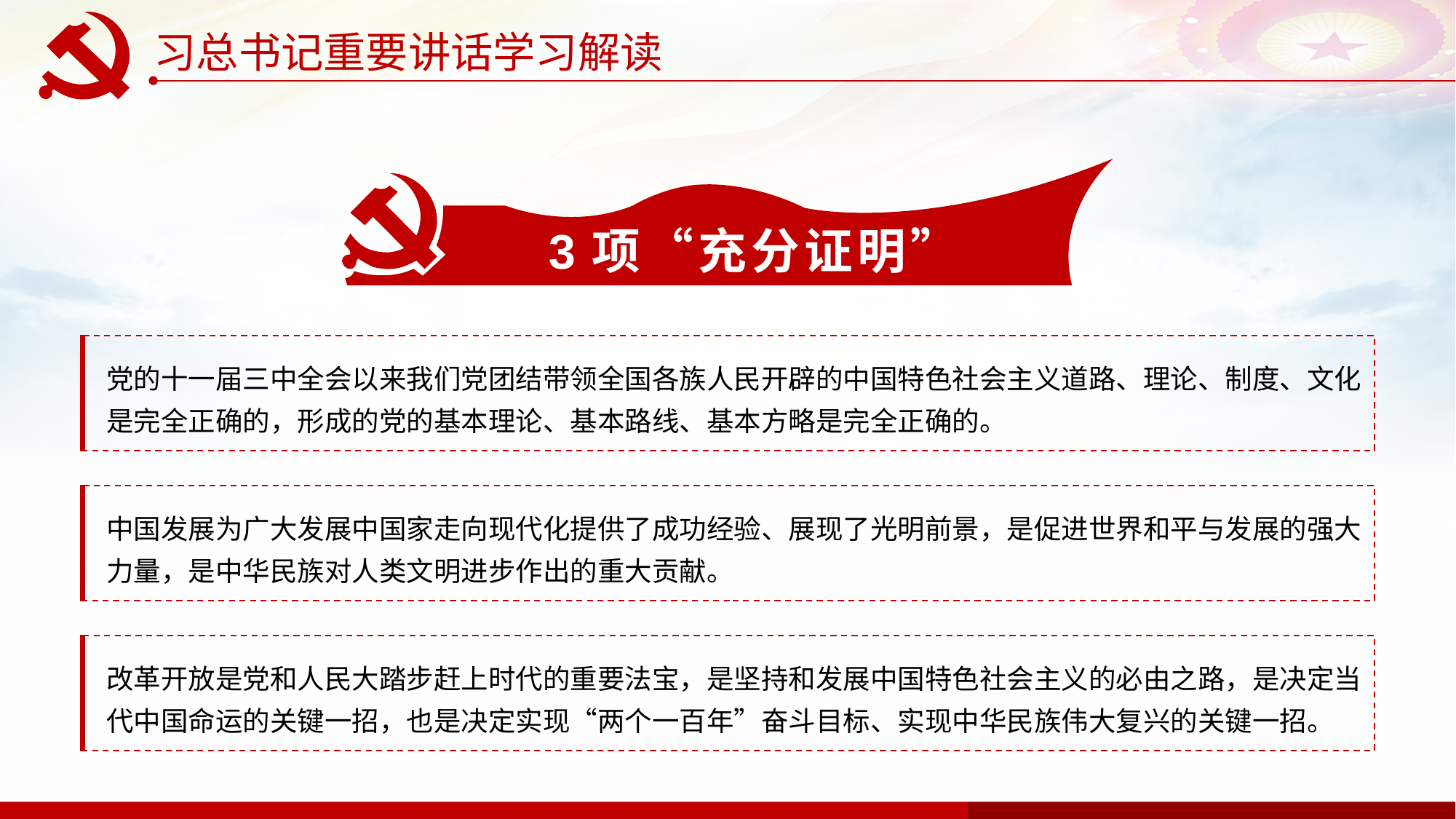

习总书记重要讲话学习解读

3项“充分证明”

党的十一届三中全会以来我们党团结带领全国各族人民开辟的中国特色社会主义道路、理论、制度、文化是完全正确的，形成的党的基本理论、基本路线、基本方略是完全正确的。

中国发展为广大发展中国家走向现代化提供了成功经验、展现了光明前景，是促进世界和平与发展的强大力量，是中华民族对人类文明进步作出的重大贡献。

改革开放是党和人民大踏步赶上时代的重要法宝，是坚持和发展中国特色社会主义的必由之路，是决定当代中国命运的关键一招，也是决定实现“两个一百年”奋斗目标、实现中华民族伟大复兴的关键一招。